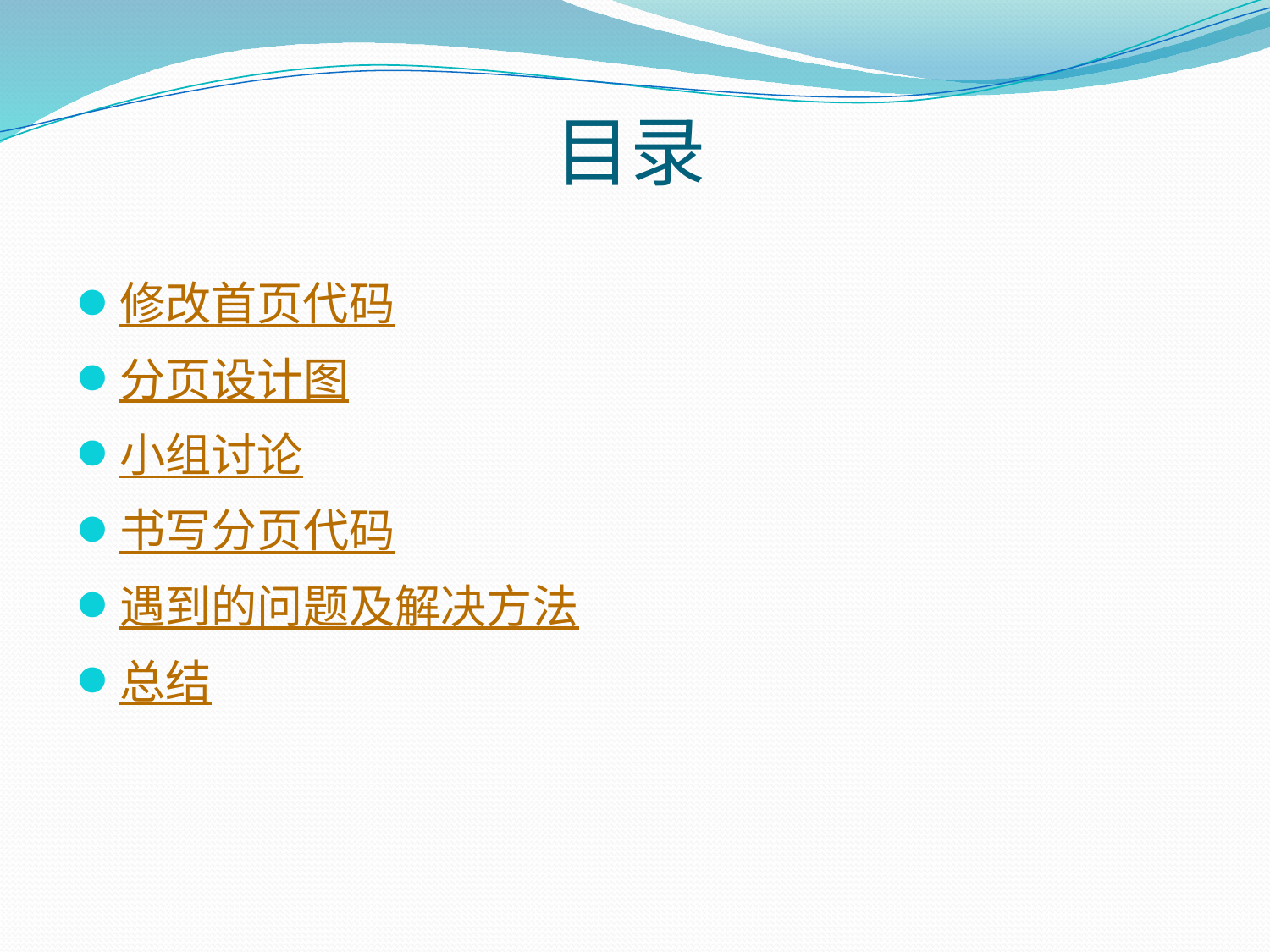

# 目录
修改首页代码
分页设计图
小组讨论
书写分页代码
遇到的问题及解决方法
总结